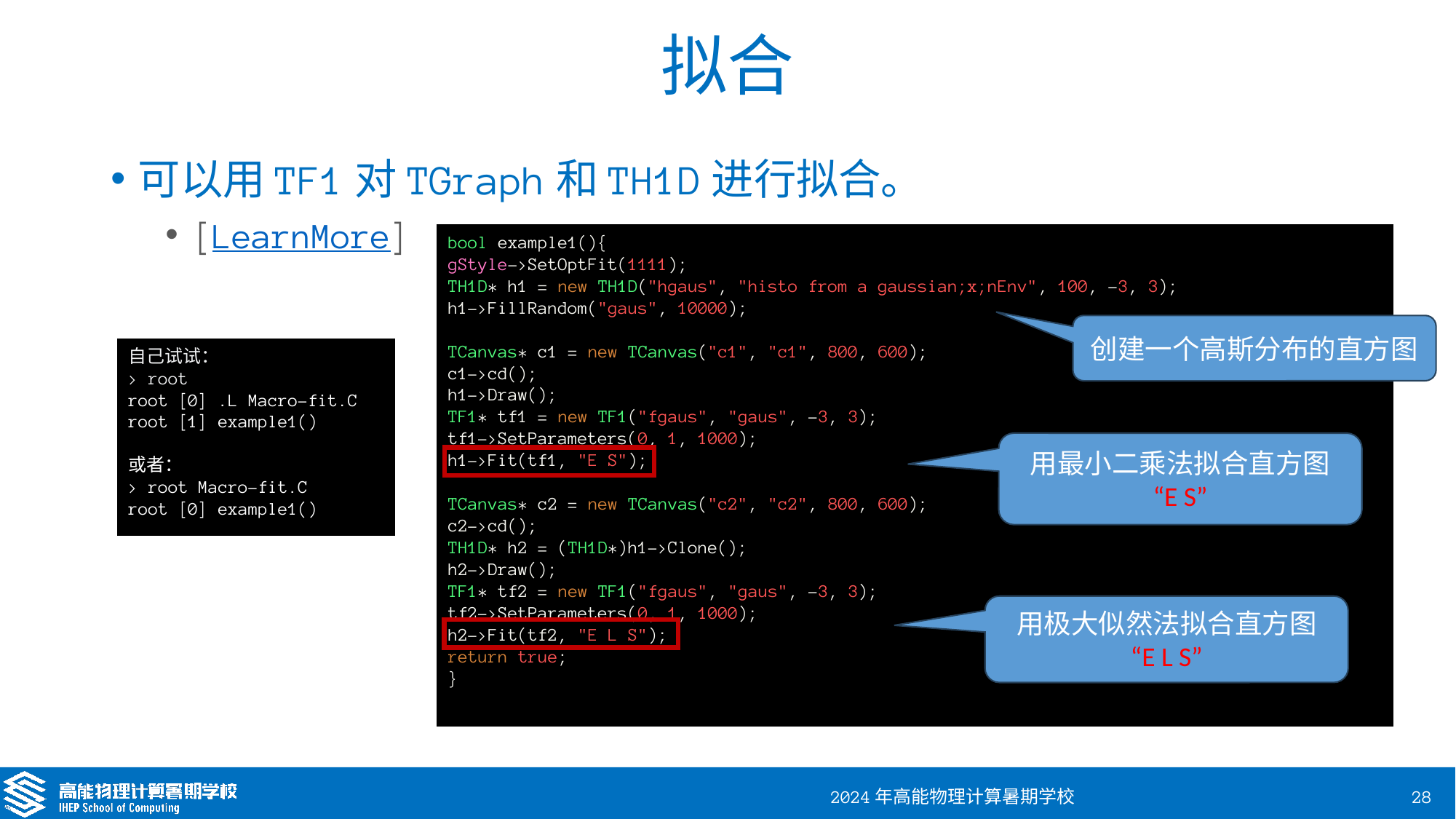

# 拟合
可以用TF1对TGraph和TH1D进行拟合。
[LearnMore]

bool example1(){
gStyle->SetOptFit(1111);
TH1D* h1 = new TH1D("hgaus", "histo from a gaussian;x;nEnv", 100, -3, 3);
h1->FillRandom("gaus", 10000);
TCanvas* c1 = new TCanvas("c1", "c1", 800, 600);
c1->cd();
h1->Draw();
TF1* tf1 = new TF1("fgaus", "gaus", -3, 3);
tf1->SetParameters(0, 1, 1000);
h1->Fit(tf1, "E S");
TCanvas* c2 = new TCanvas("c2", "c2", 800, 600);
c2->cd();
TH1D* h2 = (TH1D*)h1->Clone();
h2->Draw();
TF1* tf2 = new TF1("fgaus", "gaus", -3, 3);
tf2->SetParameters(0, 1, 1000);
h2->Fit(tf2, "E L S");
return true;
}
创建一个高斯分布的直方图
自己试试：
> root
root [0] .L Macro-fit.C
root [1] example1()

或者：
> root Macro-fit.C
root [0] example1()

用最小二乘法拟合直方图
“E S”

用极大似然法拟合直方图
“E L S”

2024年高能物理计算暑期学校
28